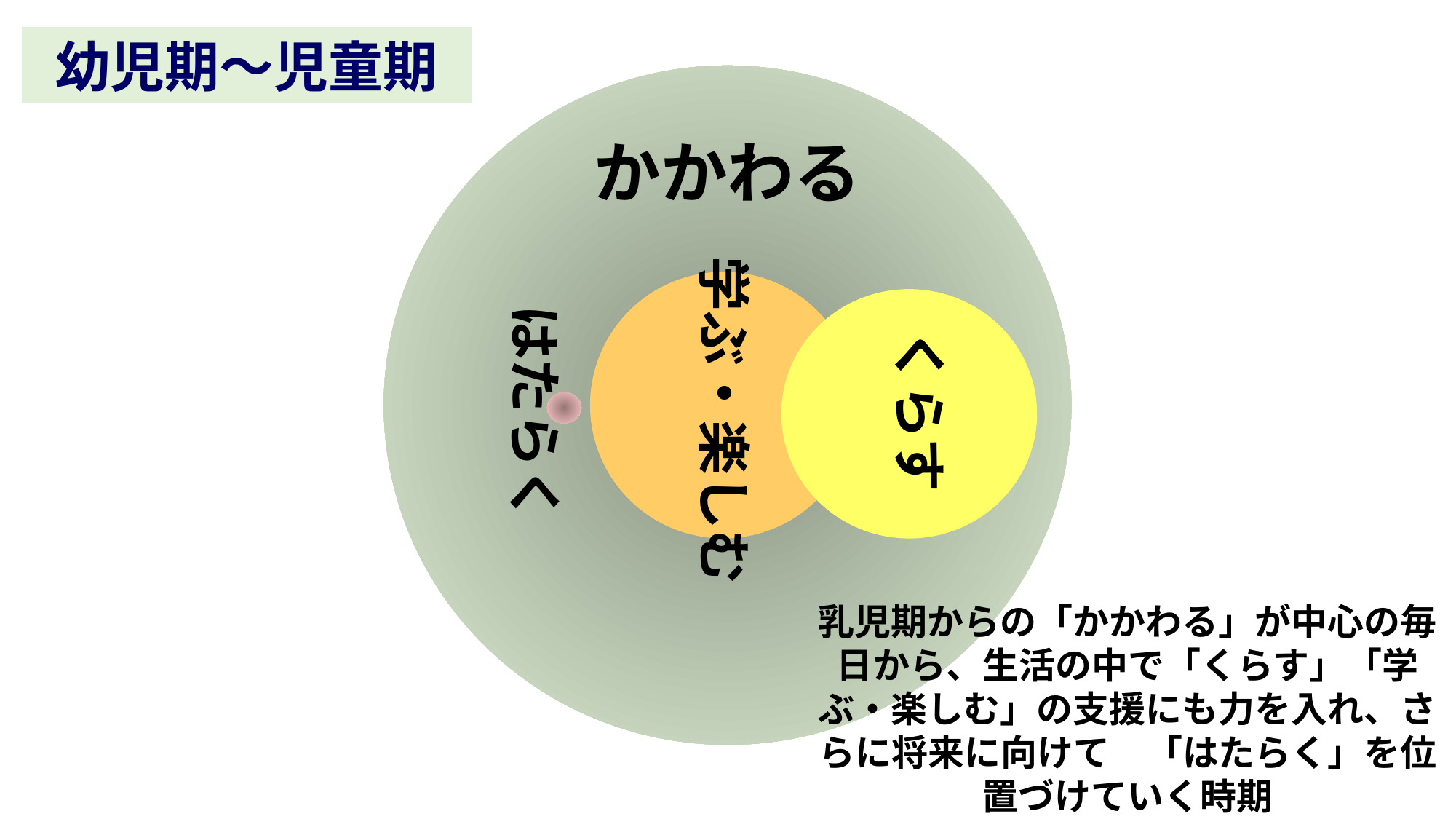

幼児期～児童期

かかわる
学ぶ・楽しむ

はたらく

くらす

乳児期からの「かかわる」が中心の毎日から、生活の中で「くらす」「学ぶ・楽しむ」の支援にも力を入れ、さらに将来に向けて　「はたらく」を位置づけていく時期